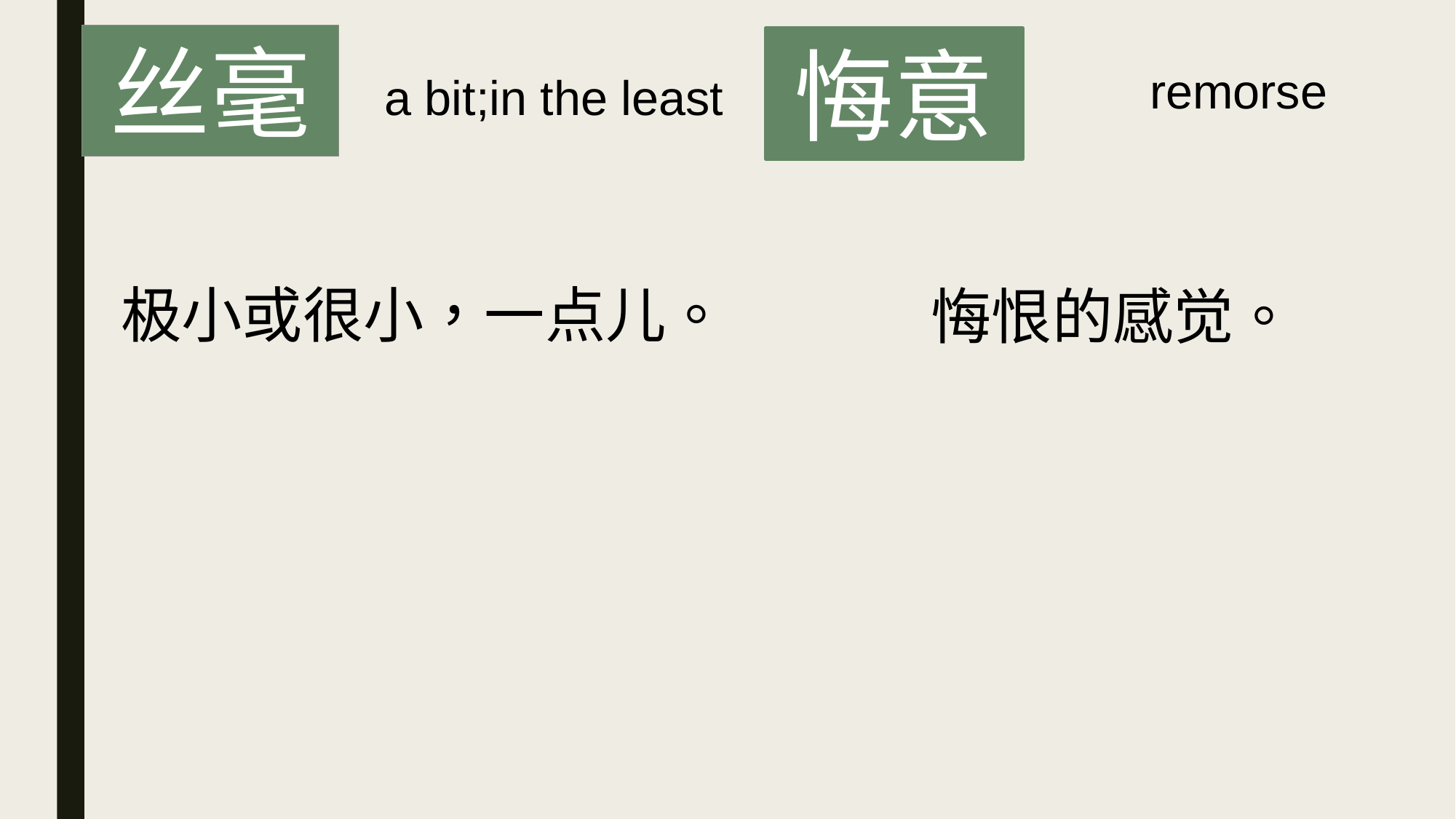

丝毫
悔意
remorse
a bit;in the least
极小或很小，一点儿。
悔恨的感觉。